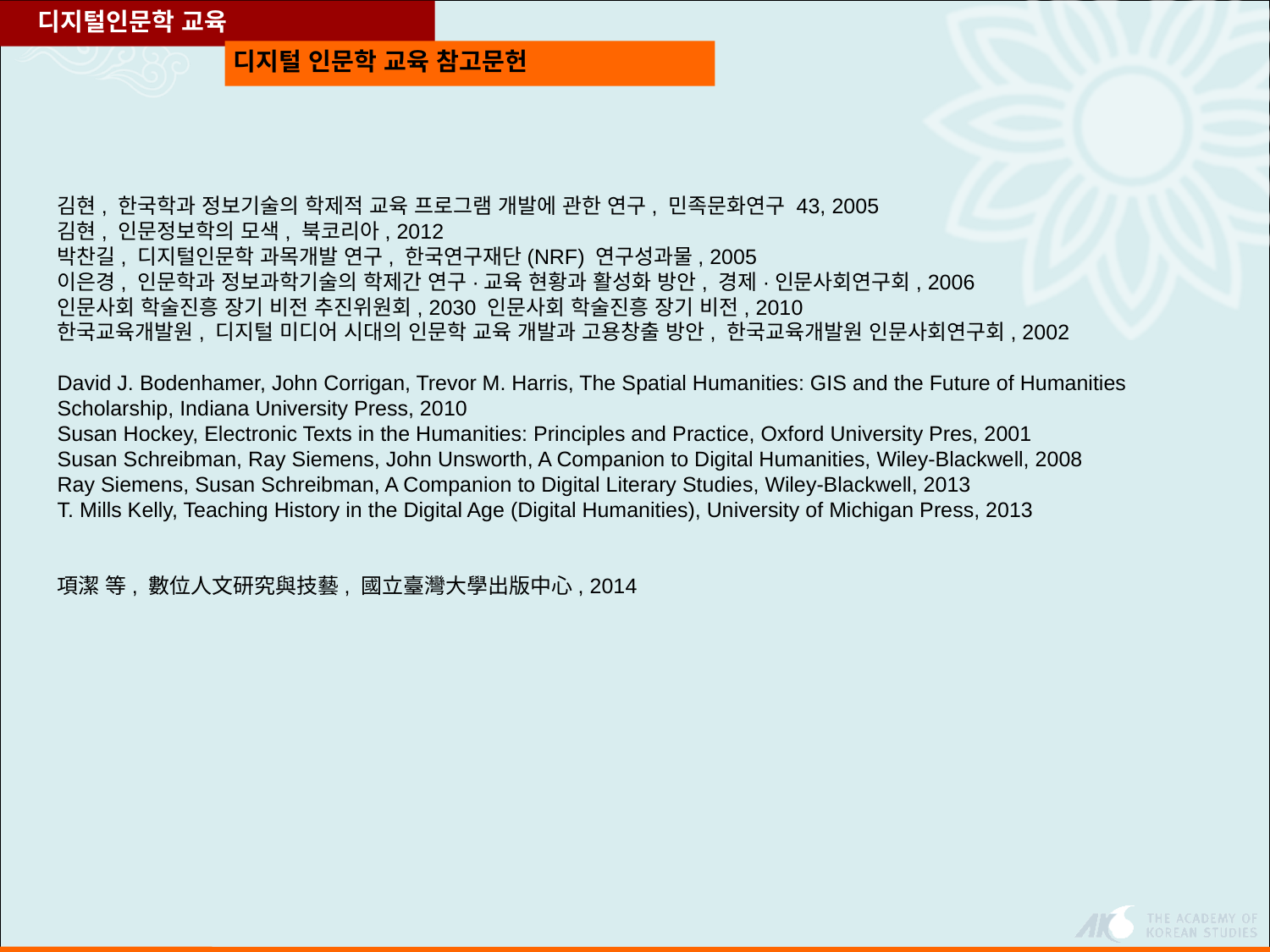

디지털인문학 교육

디지털 인문학 교육 참고문헌

김현, 한국학과 정보기술의 학제적 교육 프로그램 개발에 관한 연구, 민족문화연구 43, 2005
김현, 인문정보학의 모색, 북코리아, 2012
박찬길, 디지털인문학 과목개발 연구, 한국연구재단(NRF) 연구성과물, 2005
이은경, 인문학과 정보과학기술의 학제간 연구·교육 현황과 활성화 방안, 경제·인문사회연구회, 2006
인문사회 학술진흥 장기 비전 추진위원회, 2030 인문사회 학술진흥 장기 비전, 2010
한국교육개발원, 디지털 미디어 시대의 인문학 교육 개발과 고용창출 방안, 한국교육개발원 인문사회연구회, 2002

David J. Bodenhamer, John Corrigan, Trevor M. Harris, The Spatial Humanities: GIS and the Future of Humanities Scholarship, Indiana University Press, 2010
Susan Hockey, Electronic Texts in the Humanities: Principles and Practice, Oxford University Pres, 2001
Susan Schreibman, Ray Siemens, John Unsworth, A Companion to Digital Humanities, Wiley-Blackwell, 2008
Ray Siemens, Susan Schreibman, A Companion to Digital Literary Studies, Wiley-Blackwell, 2013
T. Mills Kelly, Teaching History in the Digital Age (Digital Humanities), University of Michigan Press, 2013

項潔 等, 數位人文研究與技藝, 國立臺灣大學出版中心, 2014